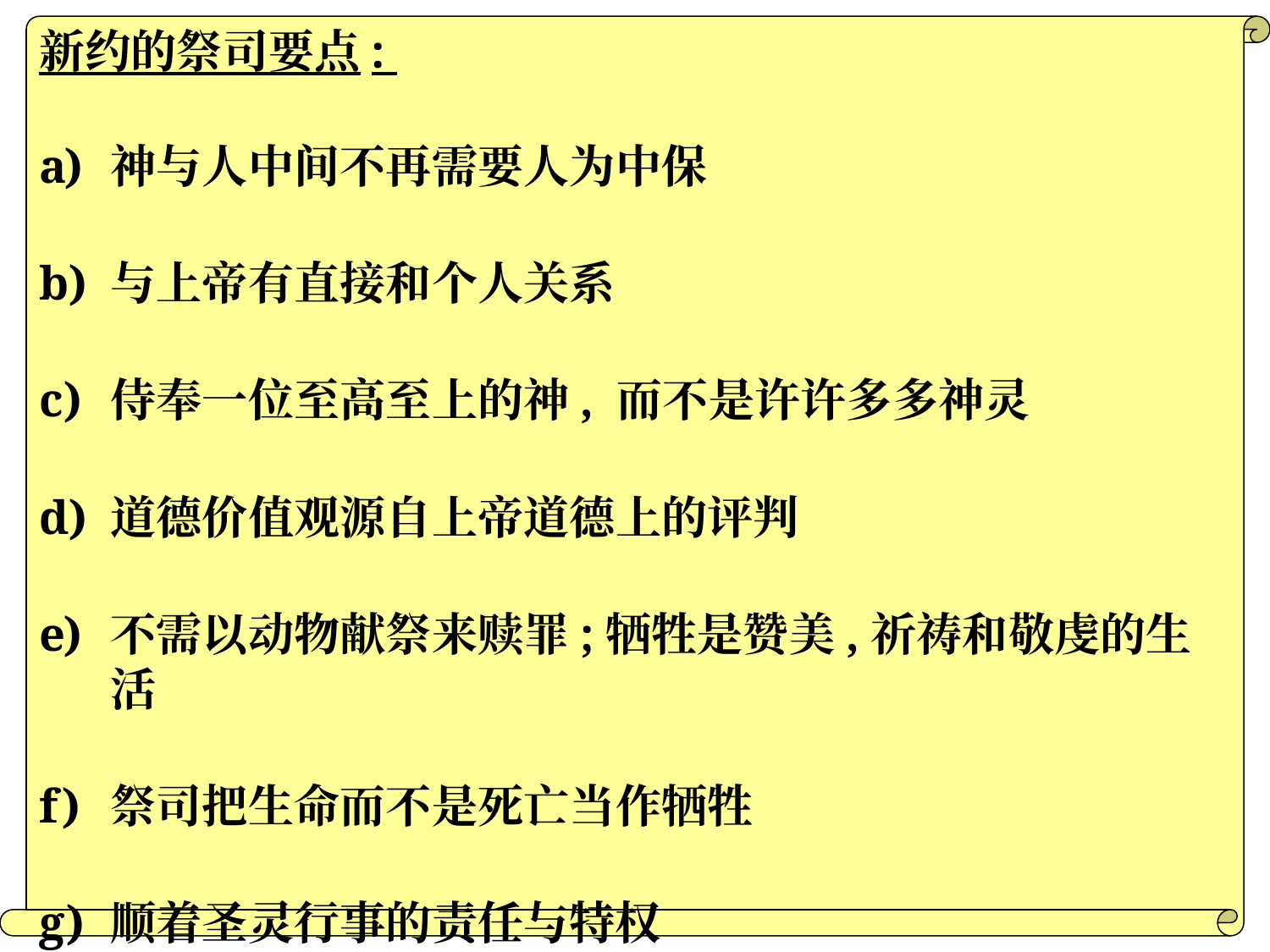

新约的祭司要点:

神与人中间不再需要人为中保

与上帝有直接和个人关系

侍奉一位至高至上的神, 而不是许许多多神灵

道德价值观源自上帝道德上的评判

不需以动物献祭来赎罪;牺牲是赞美,祈祷和敬虔的生活

祭司把生命而不是死亡当作牺牲

顺着圣灵行事的责任与特权